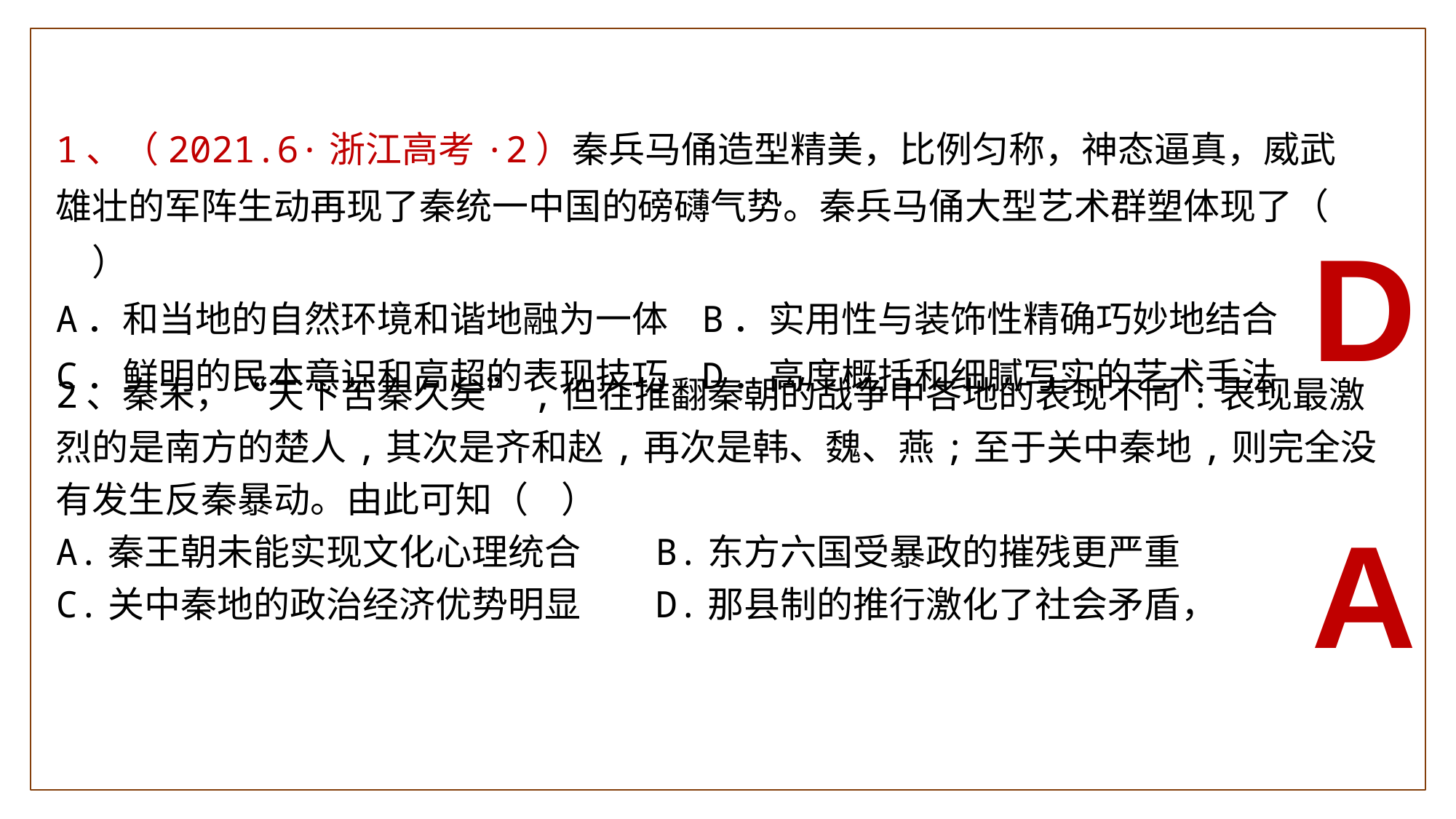

1、（2021.6·浙江高考·2）秦兵马俑造型精美，比例匀称，神态逼真，威武雄壮的军阵生动再现了秦统一中国的磅礴气势。秦兵马俑大型艺术群塑体现了（　　）
A．和当地的自然环境和谐地融为一体   B．实用性与装饰性精确巧妙地结合
C．鲜明的民本意识和高超的表现技巧   D．高度概括和细腻写实的艺术手法
D
2、秦末，“天下苦秦久矣”,但在推翻秦朝的战争中各地的表现不同:表现最激烈的是南方的楚人,其次是齐和赵,再次是韩、魏、燕;至于关中秦地,则完全没有发生反秦暴动。由此可知（    ）
A.秦王朝未能实现文化心理统合        B.东方六国受暴政的摧残更严重
C.关中秦地的政治经济优势明显        D.那县制的推行激化了社会矛盾，
A